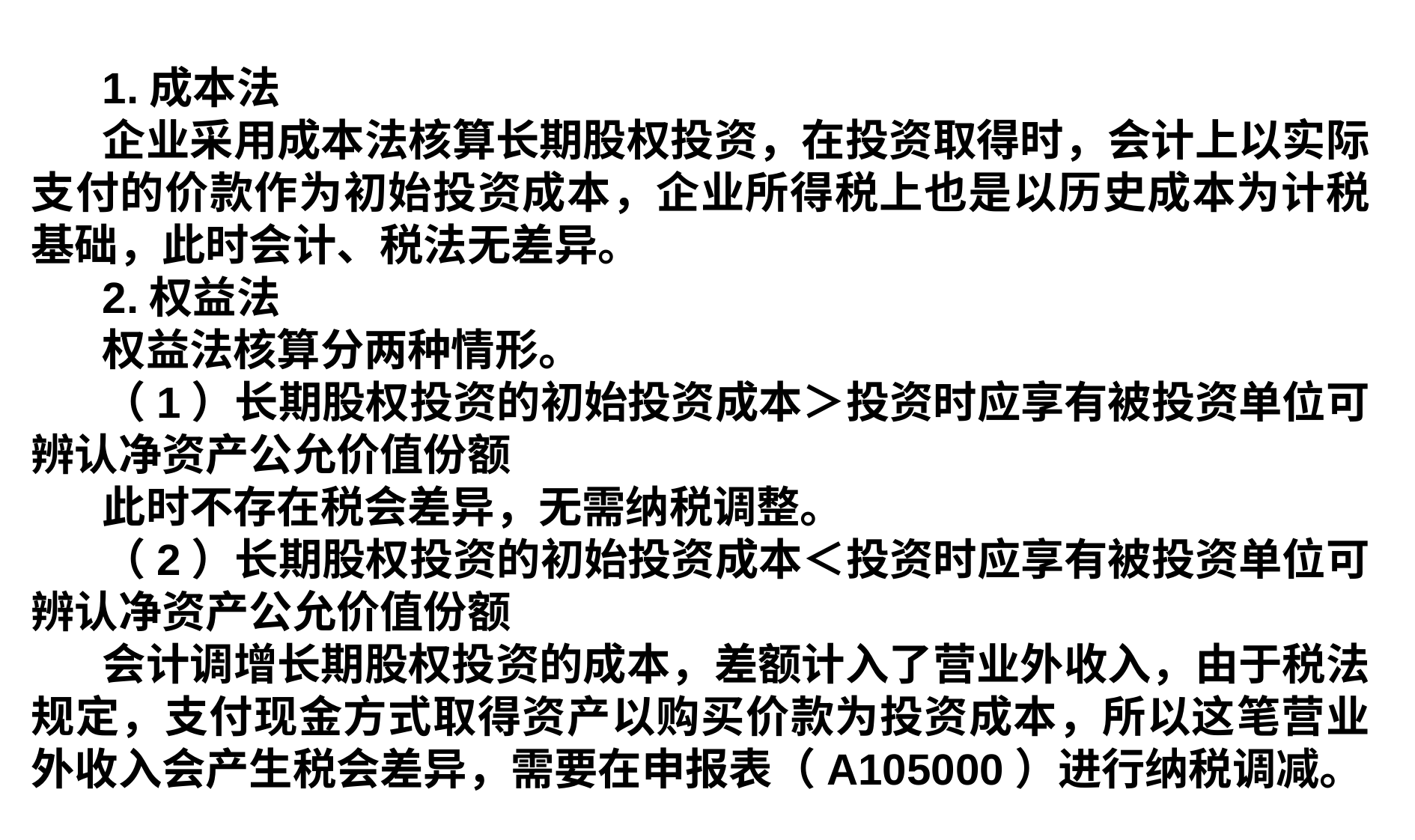

1.成本法
企业采用成本法核算长期股权投资，在投资取得时，会计上以实际支付的价款作为初始投资成本，企业所得税上也是以历史成本为计税基础，此时会计、税法无差异。
2.权益法
权益法核算分两种情形。
（1）长期股权投资的初始投资成本＞投资时应享有被投资单位可辨认净资产公允价值份额
此时不存在税会差异，无需纳税调整。
（2）长期股权投资的初始投资成本＜投资时应享有被投资单位可辨认净资产公允价值份额
会计调增长期股权投资的成本，差额计入了营业外收入，由于税法规定，支付现金方式取得资产以购买价款为投资成本，所以这笔营业外收入会产生税会差异，需要在申报表（A105000）进行纳税调减。